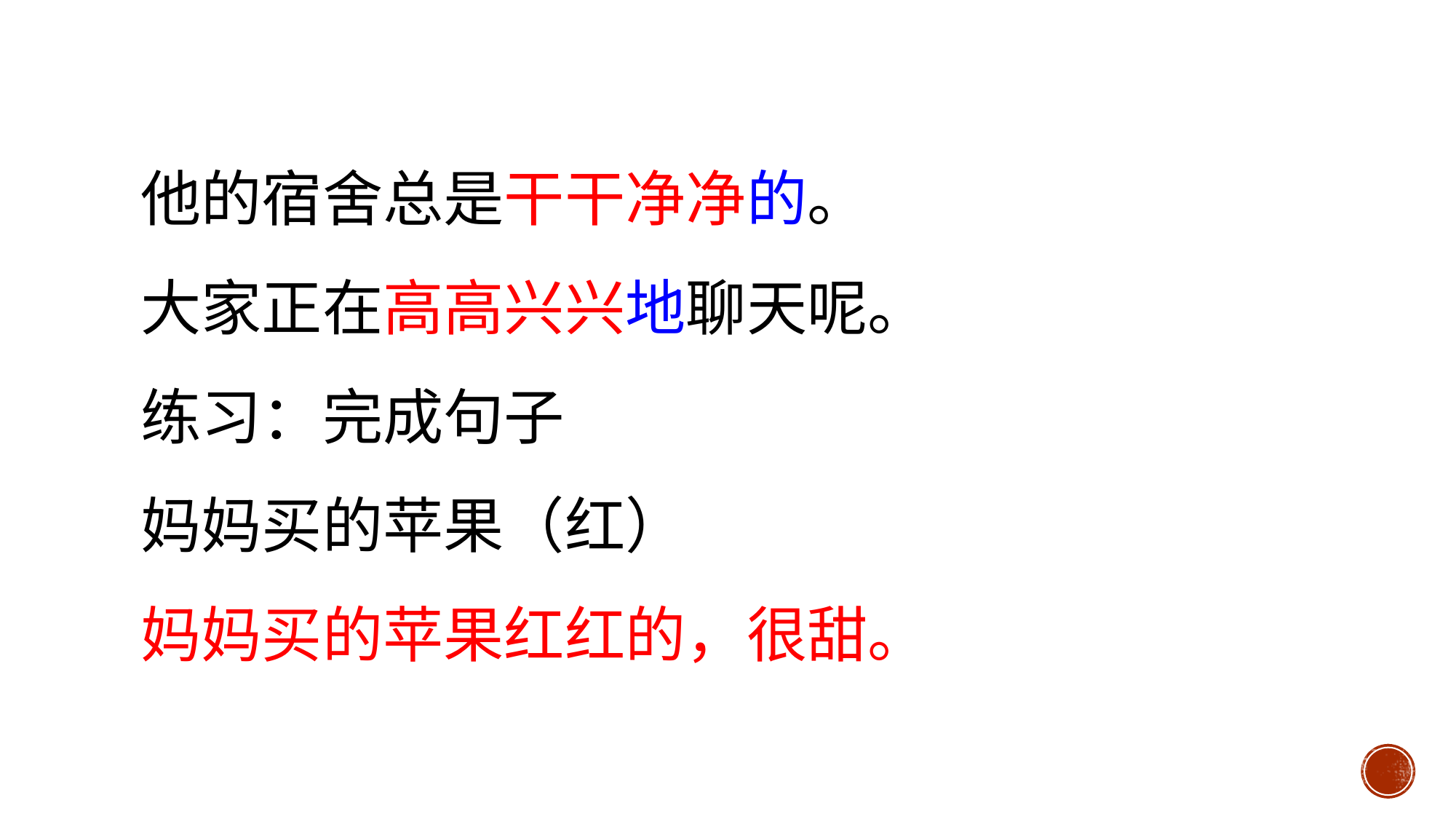

他的宿舍总是干干净净的。
大家正在高高兴兴地聊天呢。
练习：完成句子
妈妈买的苹果（红）
妈妈买的苹果红红的，很甜。